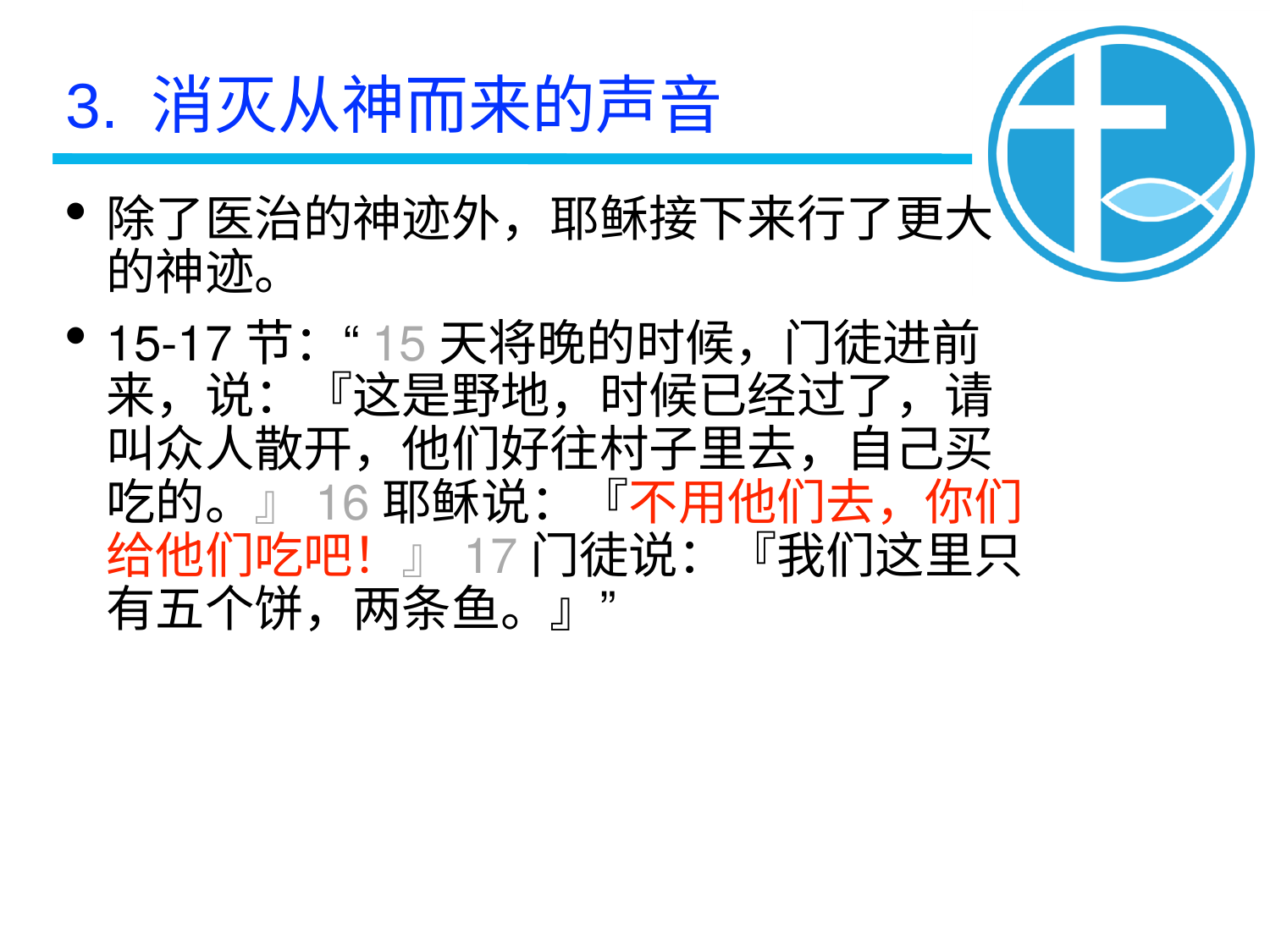

3. 消灭从神而来的声音
除了医治的神迹外，耶稣接下来行了更大的神迹。
15-17节：“15天将晚的时候，门徒进前来，说：『这是野地，时候已经过了，请叫众人散开，他们好往村子里去，自己买吃的。』16耶稣说：『不用他们去，你们给他们吃吧！』17门徒说：『我们这里只有五个饼，两条鱼。』”